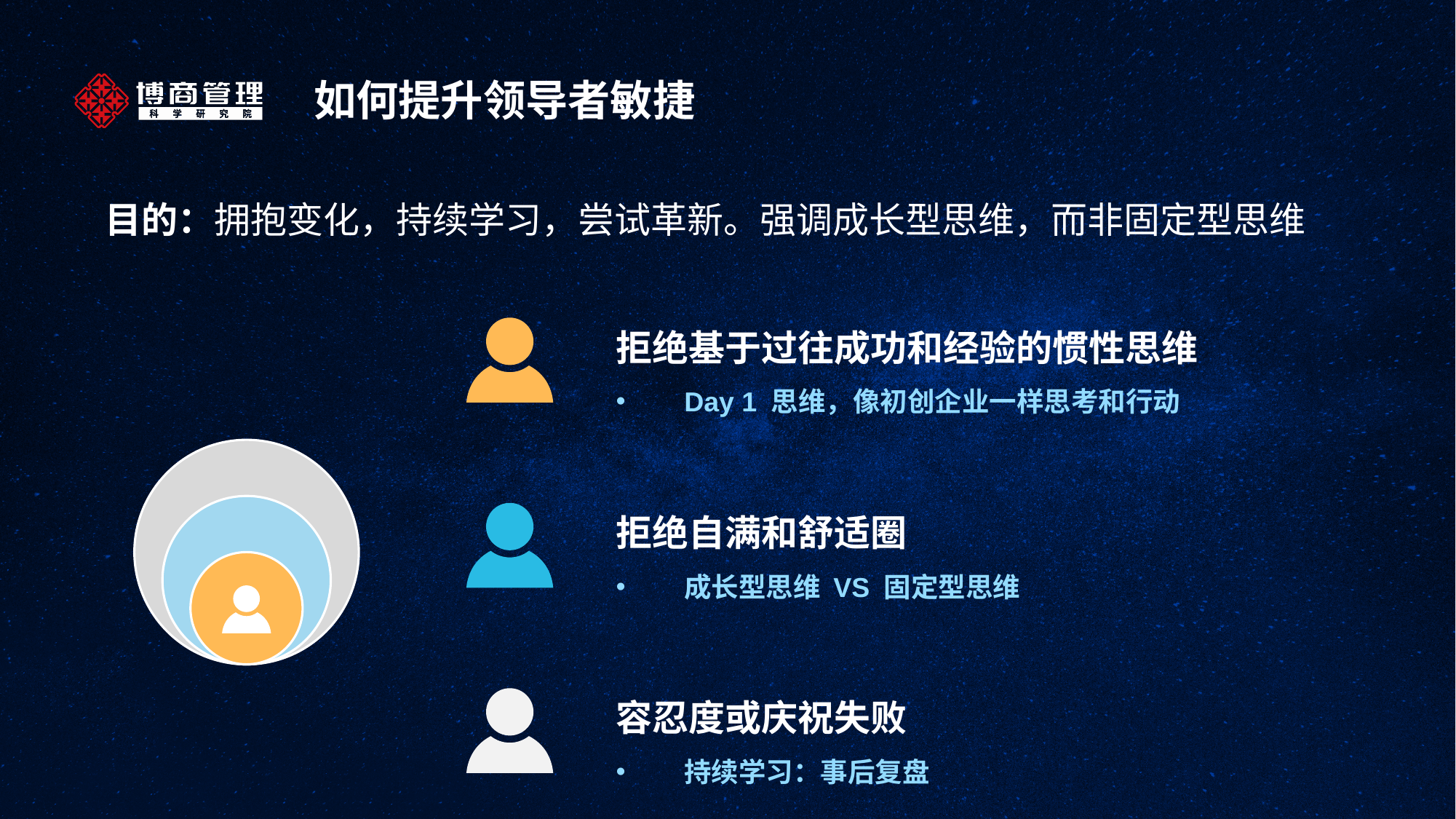

如何提升领导者敏捷
目的：拥抱变化，持续学习，尝试革新。强调成长型思维，而非固定型思维
拒绝基于过往成功和经验的惯性思维
Day 1 思维，像初创企业一样思考和行动

拒绝自满和舒适圈
成长型思维 VS 固定型思维

容忍度或庆祝失败
持续学习：事后复盘